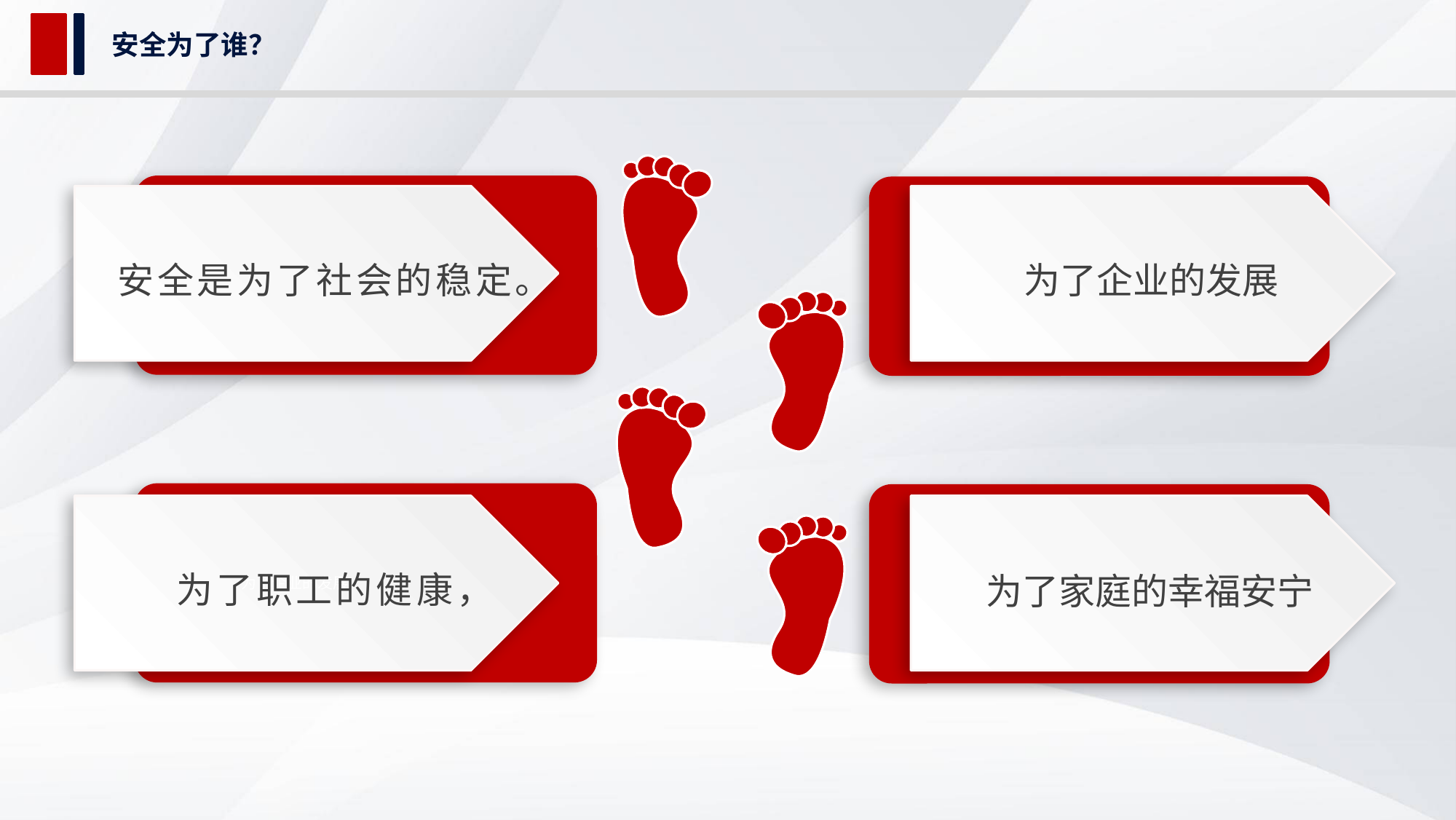

安全为了谁？

安全是为了社会的稳定。
为了企业的发展

为了企业的发展

为了职工的健康，
为了家庭的幸福安宁